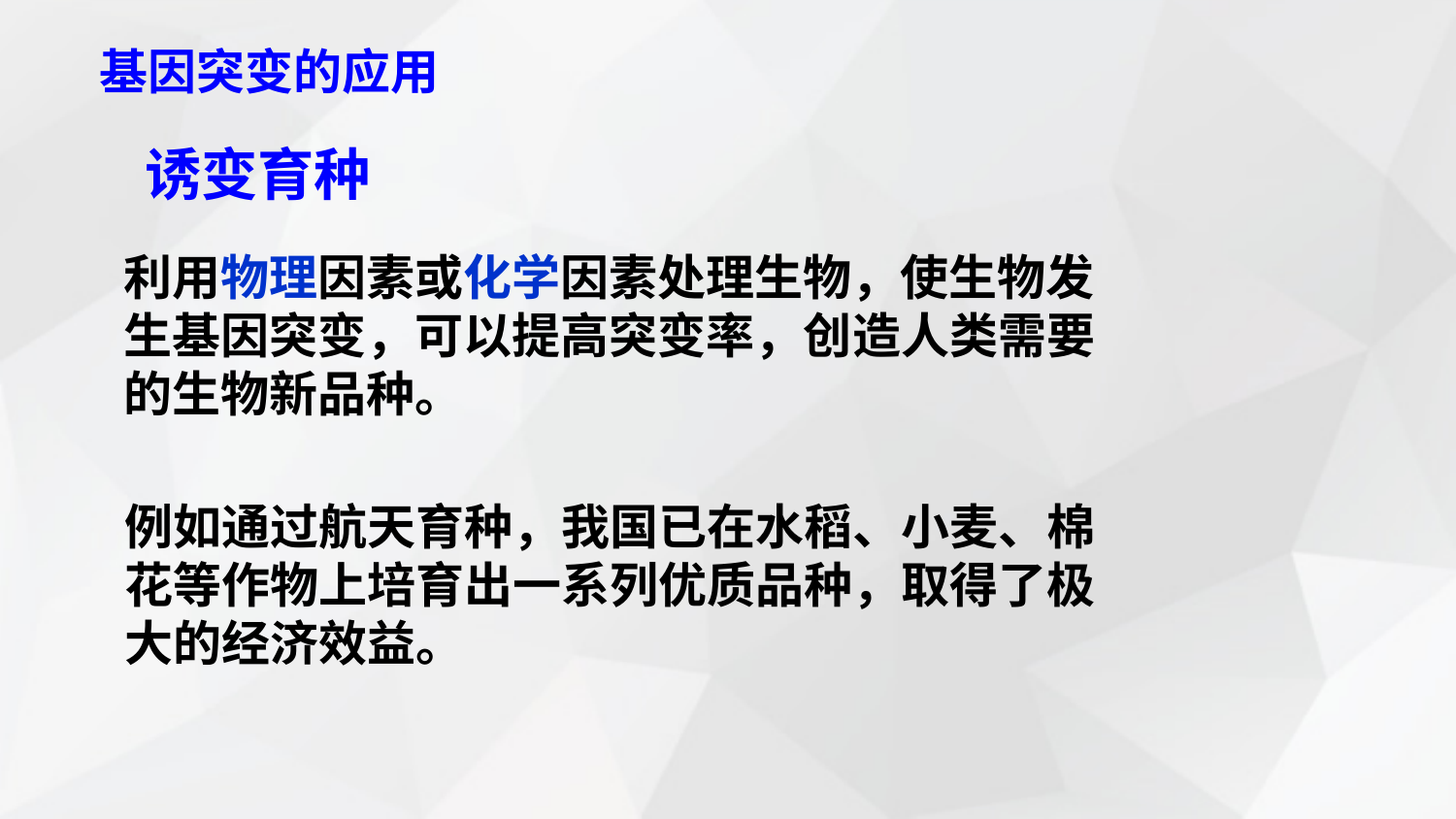

基因突变的应用
诱变育种
利用物理因素或化学因素处理生物，使生物发生基因突变，可以提高突变率，创造人类需要的生物新品种。
例如通过航天育种，我国已在水稻、小麦、棉花等作物上培育出一系列优质品种，取得了极大的经济效益。